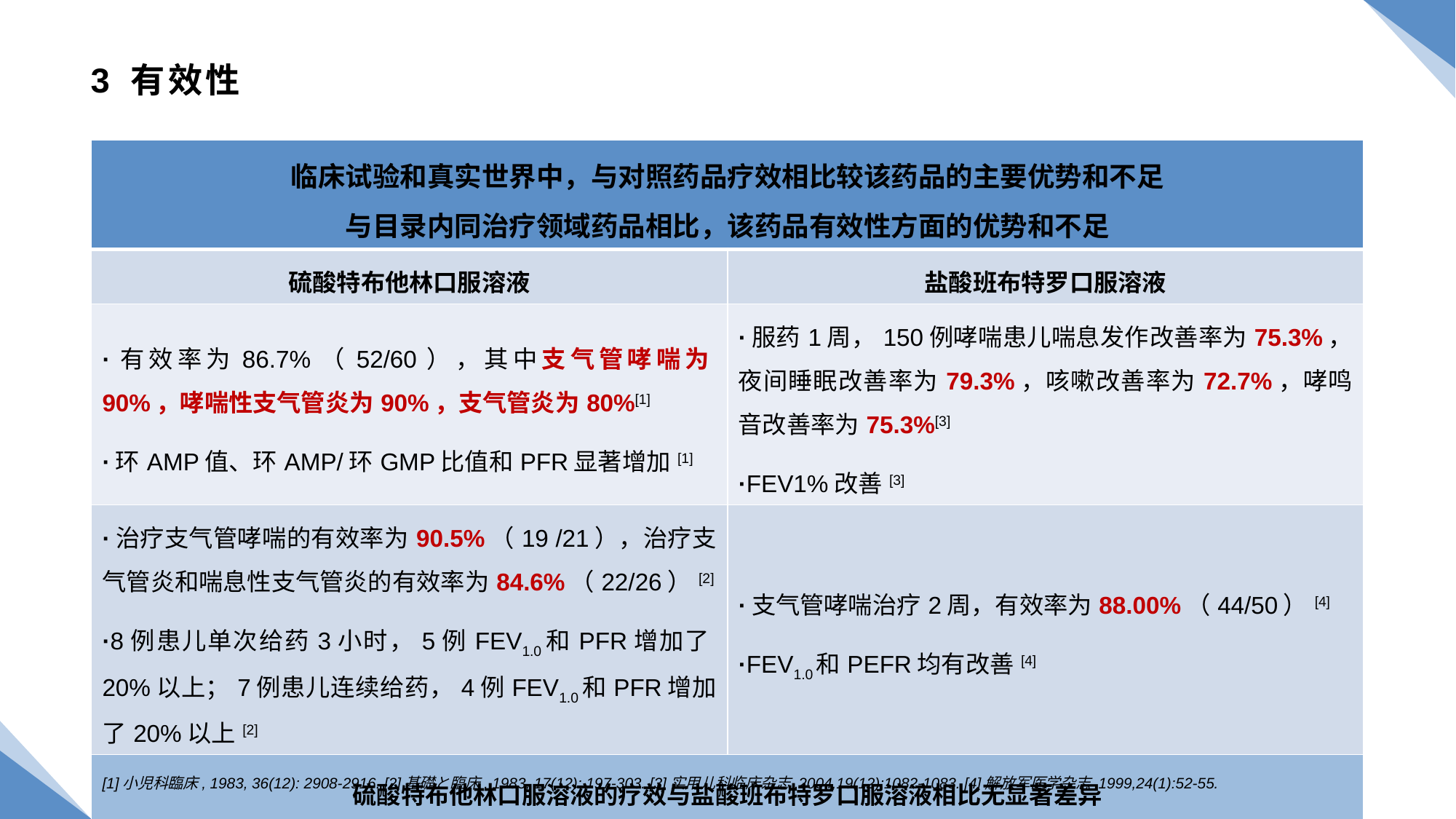

# 3 有效性
| 临床试验和真实世界中，与对照药品疗效相比较该药品的主要优势和不足 与目录内同治疗领域药品相比，该药品有效性方面的优势和不足 |  |
| --- | --- |
| 硫酸特布他林口服溶液 | 盐酸班布特罗口服溶液 |
| ·有效率为86.7%（52/60），其中支气管哮喘为90%，哮喘性支气管炎为90%，支气管炎为80%[1] ·环AMP值、环AMP/环GMP比值和PFR显著增加[1] | ·服药1周，150例哮喘患儿喘息发作改善率为75.3%，夜间睡眠改善率为79.3%，咳嗽改善率为72.7%，哮鸣音改善率为75.3%[3] ·FEV1%改善[3] |
| ·治疗支气管哮喘的有效率为90.5%（19 /21），治疗支气管炎和喘息性支气管炎的有效率为84.6%（22/26）[2] ·8例患儿单次给药3小时，5例FEV1.0和PFR增加了20%以上；7例患儿连续给药，4例FEV1.0和PFR增加了20%以上[2] | ·支气管哮喘治疗2周，有效率为88.00%（44/50）[4] ·FEV1.0和PEFR均有改善[4] |
| 硫酸特布他林口服溶液的疗效与盐酸班布特罗口服溶液相比无显著差异 |  |

[1]小児科臨床, 1983, 36(12): 2908-2916. [2]基礎と臨床, 1983, 17(12): 197-303. [3]实用儿科临床杂志,2004,19(12):1082-1083. [4]解放军医学杂志,1999,24(1):52-55.